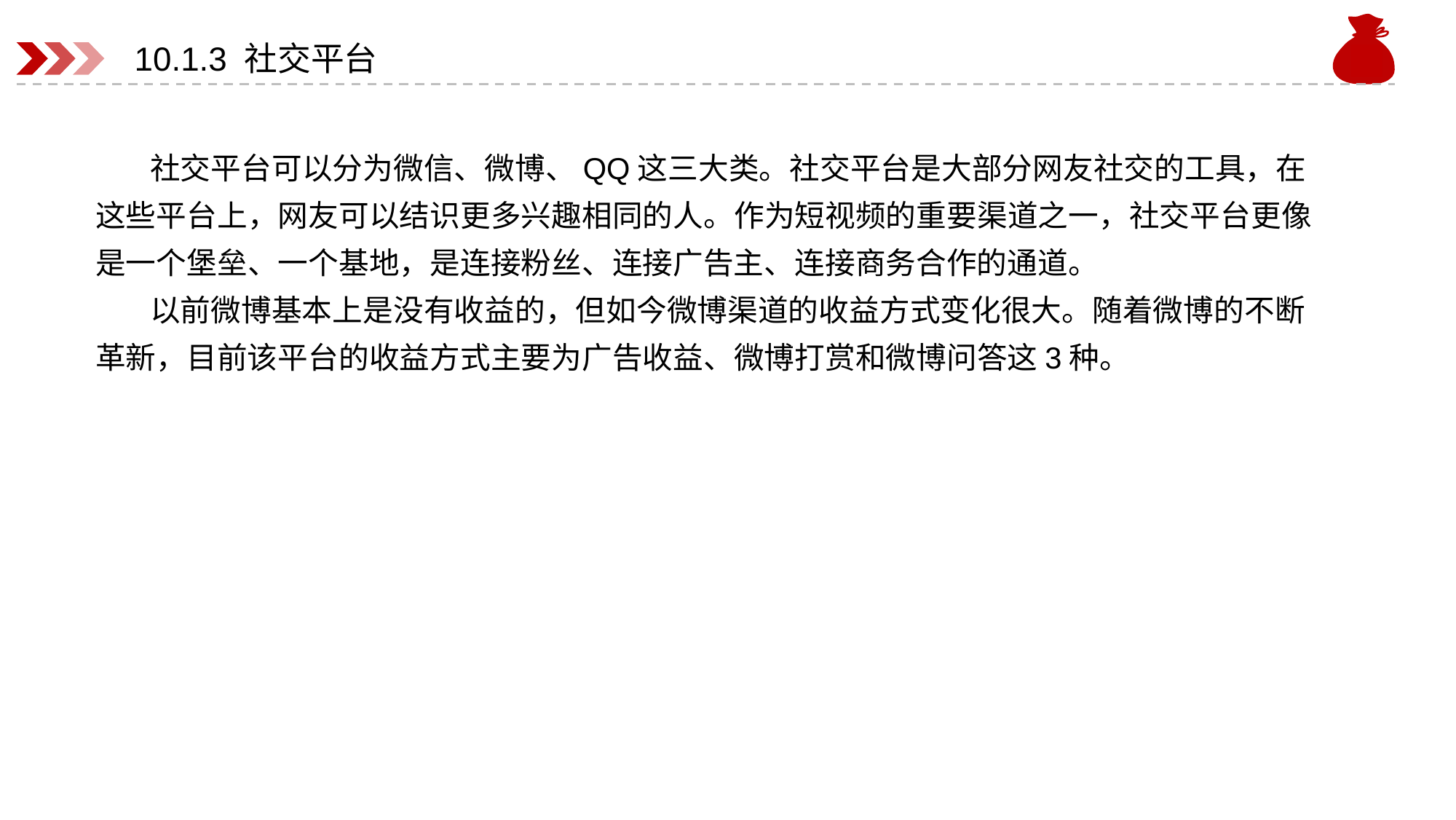

# 10.1.3 社交平台
5
社交平台可以分为微信、微博、QQ这三大类。社交平台是大部分网友社交的工具，在这些平台上，网友可以结识更多兴趣相同的人。作为短视频的重要渠道之一，社交平台更像是一个堡垒、一个基地，是连接粉丝、连接广告主、连接商务合作的通道。
以前微博基本上是没有收益的，但如今微博渠道的收益方式变化很大。随着微博的不断革新，目前该平台的收益方式主要为广告收益、微博打赏和微博问答这3种。